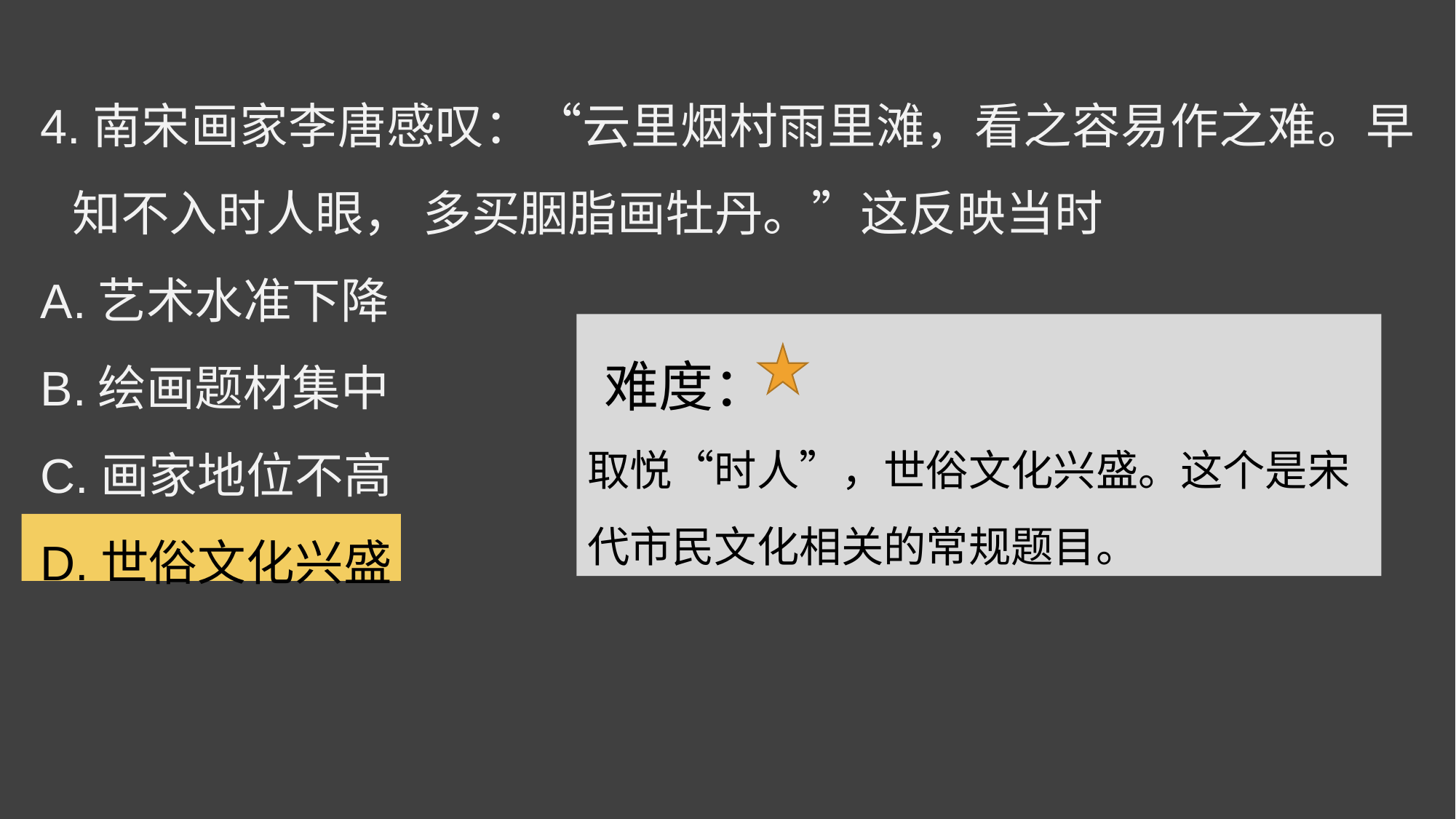

4.南宋画家李唐感叹：“云里烟村雨里滩，看之容易作之难。早知不入时人眼， 多买胭脂画牡丹。”这反映当时
A.艺术水准下降
B.绘画题材集中
C.画家地位不高
D.世俗文化兴盛
 难度：
取悦“时人”，世俗文化兴盛。这个是宋代市民文化相关的常规题目。